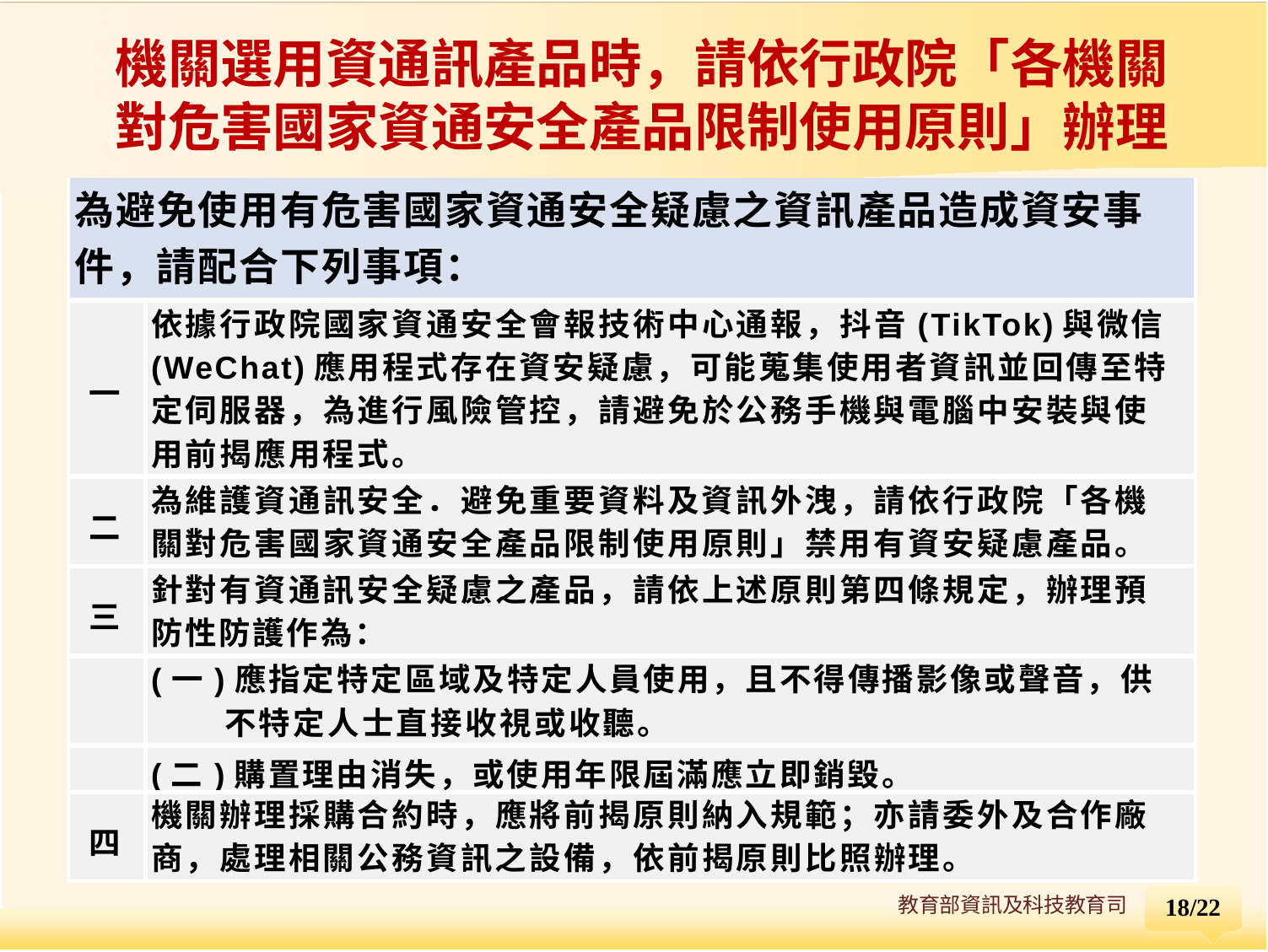

# 機關選用資通訊產品時，請依行政院「各機關對危害國家資通安全產品限制使用原則」辦理
| 為避免使用有危害國家資通安全疑慮之資訊產品造成資安事件，請配合下列事項： |  |
| --- | --- |
| 一 | 依據行政院國家資通安全會報技術中心通報，抖音(TikTok)與微信 (WeChat)應用程式存在資安疑慮，可能蒐集使用者資訊並回傳至特 定伺服器，為進行風險管控，請避免於公務手機與電腦中安裝與使用前揭應用程式。 |
| 二 | 為維護資通訊安全．避免重要資料及資訊外洩，請依行政院「各機關對危害國家資通安全產品限制使用原則」禁用有資安疑慮產品。 |
| 三 | 針對有資通訊安全疑慮之產品，請依上述原則第四條規定，辦理預防性防護作為： |
|  | (一)應指定特定區域及特定人員使用，且不得傳播影像或聲音，供不特定人士直接收視或收聽。 |
|  | (二)購置理由消失，或使用年限屆滿應立即銷毀。 |
| 四 | 機關辦理採購合約時，應將前揭原則納入規範；亦請委外及合作廠商，處理相關公務資訊之設備，依前揭原則比照辦理。 |
18/22
教育部資訊及科技教育司